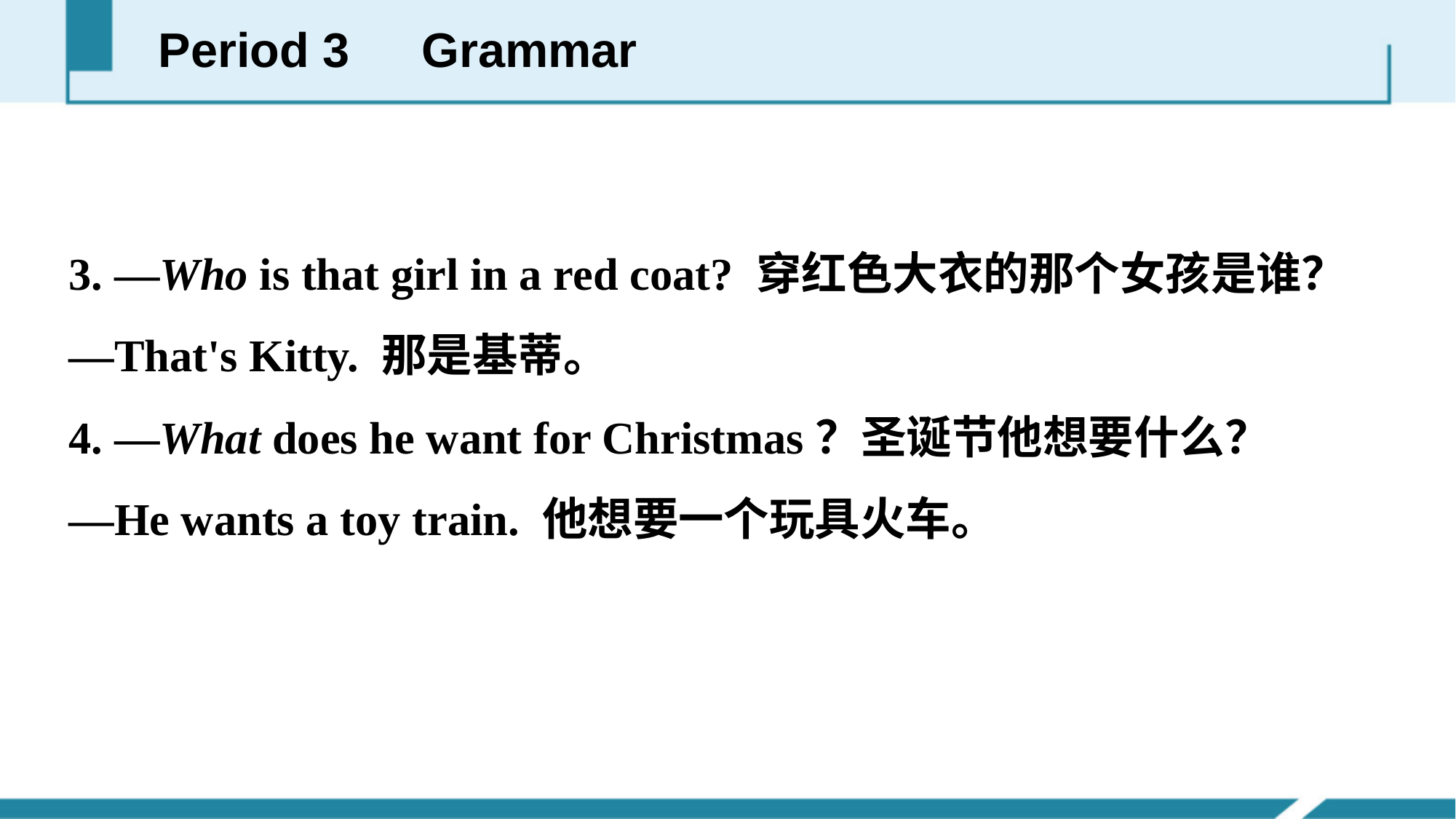

Period 3　Grammar
3. —Who is that girl in a red coat? 穿红色大衣的那个女孩是谁？
—That's Kitty. 那是基蒂。
4. —What does he want for Christmas？圣诞节他想要什么？
—He wants a toy train. 他想要一个玩具火车。